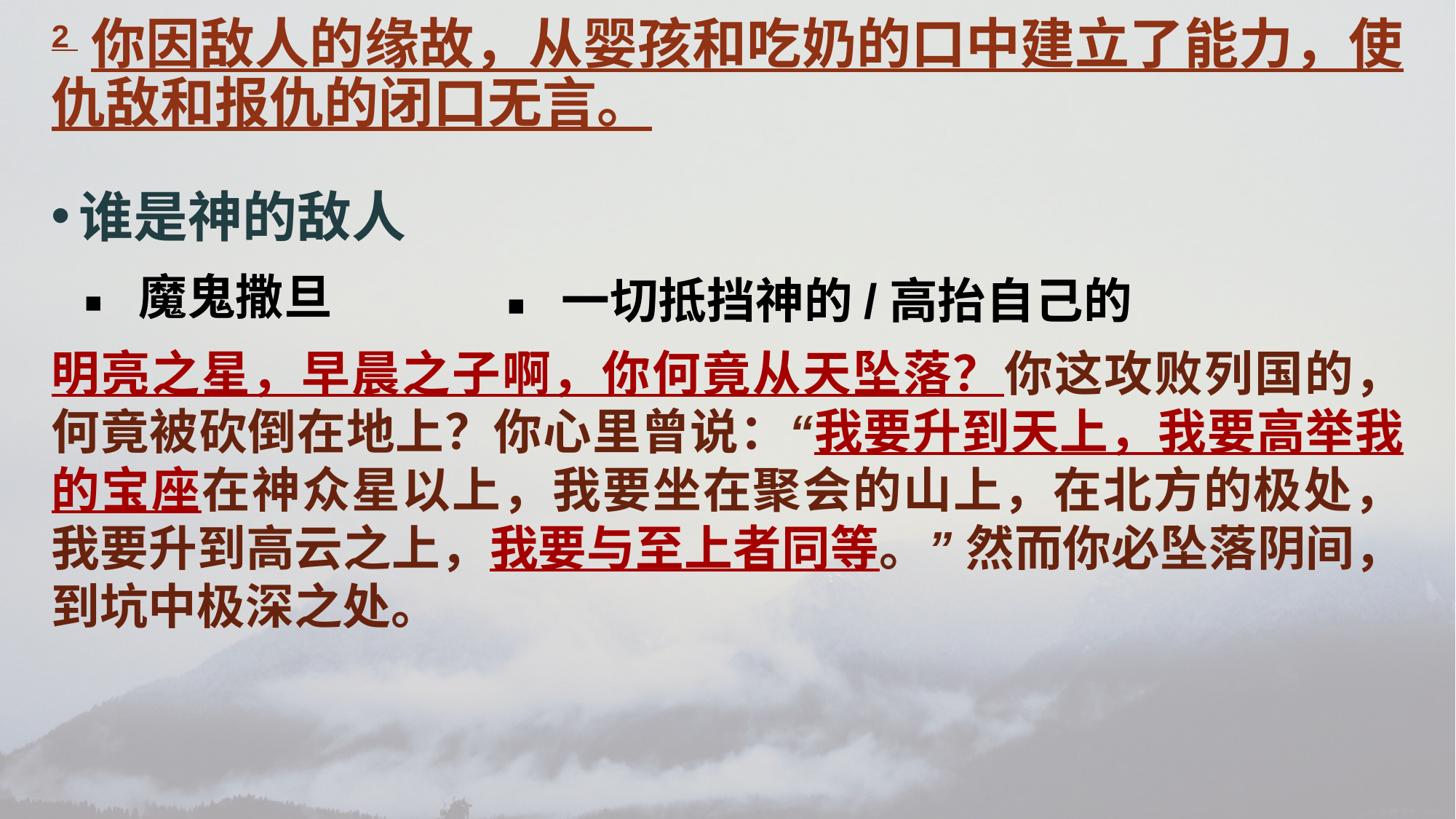

2 你因敌人的缘故，从婴孩和吃奶的口中建立了能力，使仇敌和报仇的闭口无言。
谁是神的敌人
魔鬼撒旦
明亮之星，早晨之子啊，你何竟从天坠落？你这攻败列国的，何竟被砍倒在地上？你心里曾说：“我要升到天上，我要高举我的宝座在神众星以上，我要坐在聚会的山上，在北方的极处，我要升到高云之上，我要与至上者同等。” 然而你必坠落阴间，到坑中极深之处。

一切抵挡神的/高抬自己的